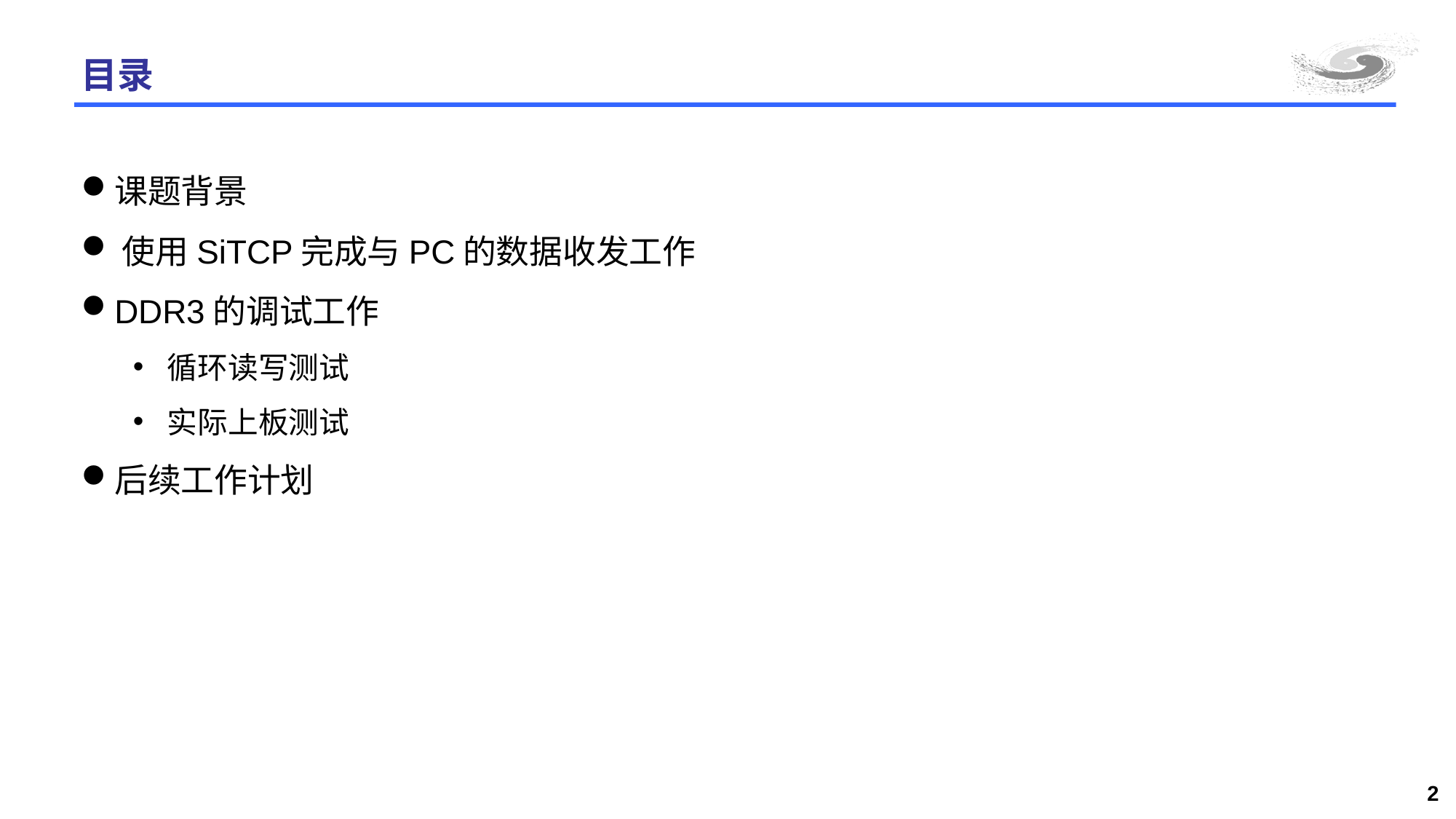

# 目录
课题背景
使用SiTCP完成与PC的数据收发工作
DDR3的调试工作
循环读写测试
实际上板测试
后续工作计划

2